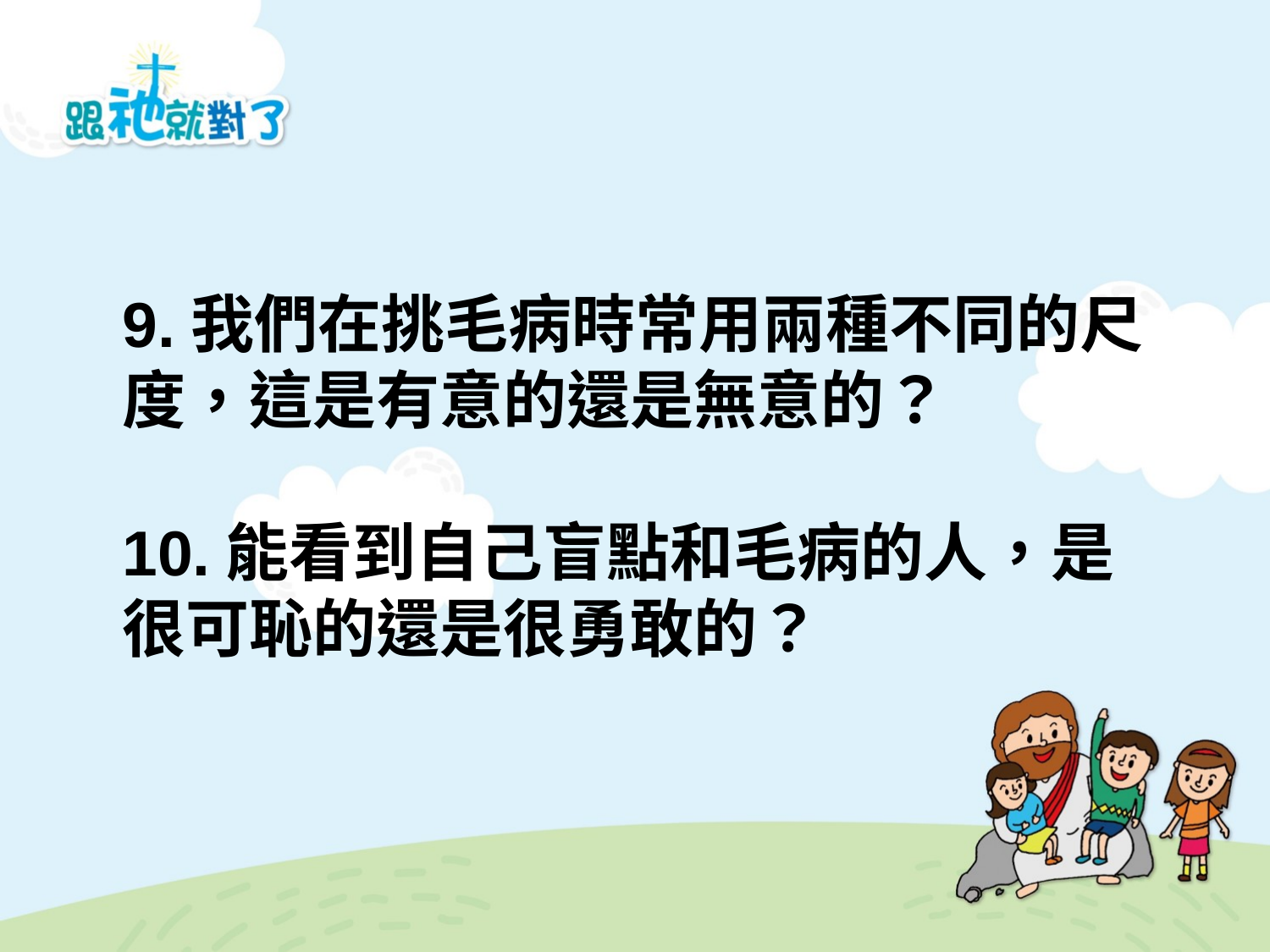

9.我們在挑毛病時常用兩種不同的尺度，這是有意的還是無意的？

10.能看到自己盲點和毛病的人，是很可恥的還是很勇敢的？